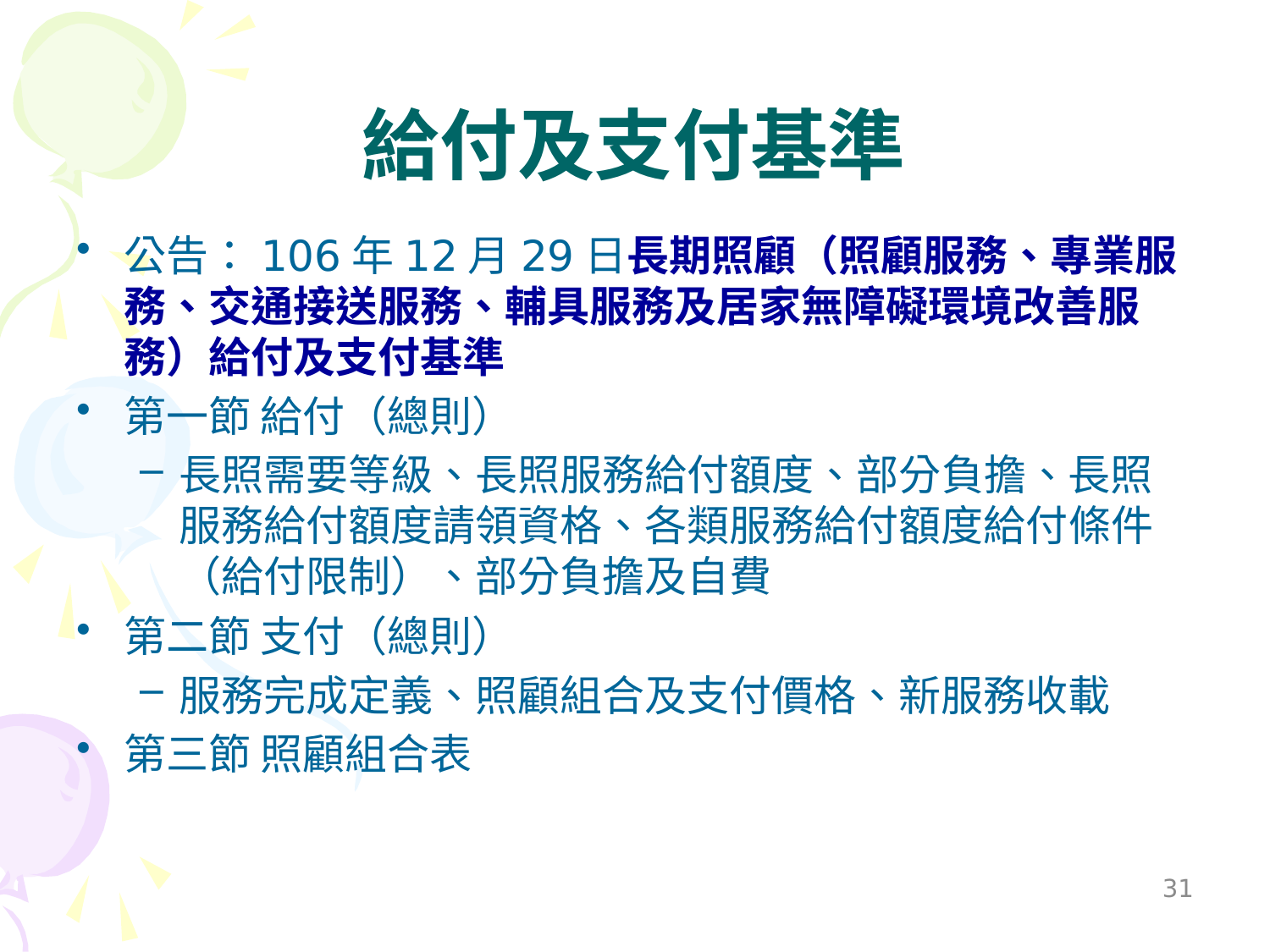

# 給付及支付基準
公告：106年12月29日長期照顧（照顧服務、專業服務、交通接送服務、輔具服務及居家無障礙環境改善服務）給付及支付基準
第一節 給付（總則）
長照需要等級、長照服務給付額度、部分負擔、長照服務給付額度請領資格、各類服務給付額度給付條件（給付限制）、部分負擔及自費
第二節 支付（總則）
服務完成定義、照顧組合及支付價格、新服務收載
第三節 照顧組合表
31